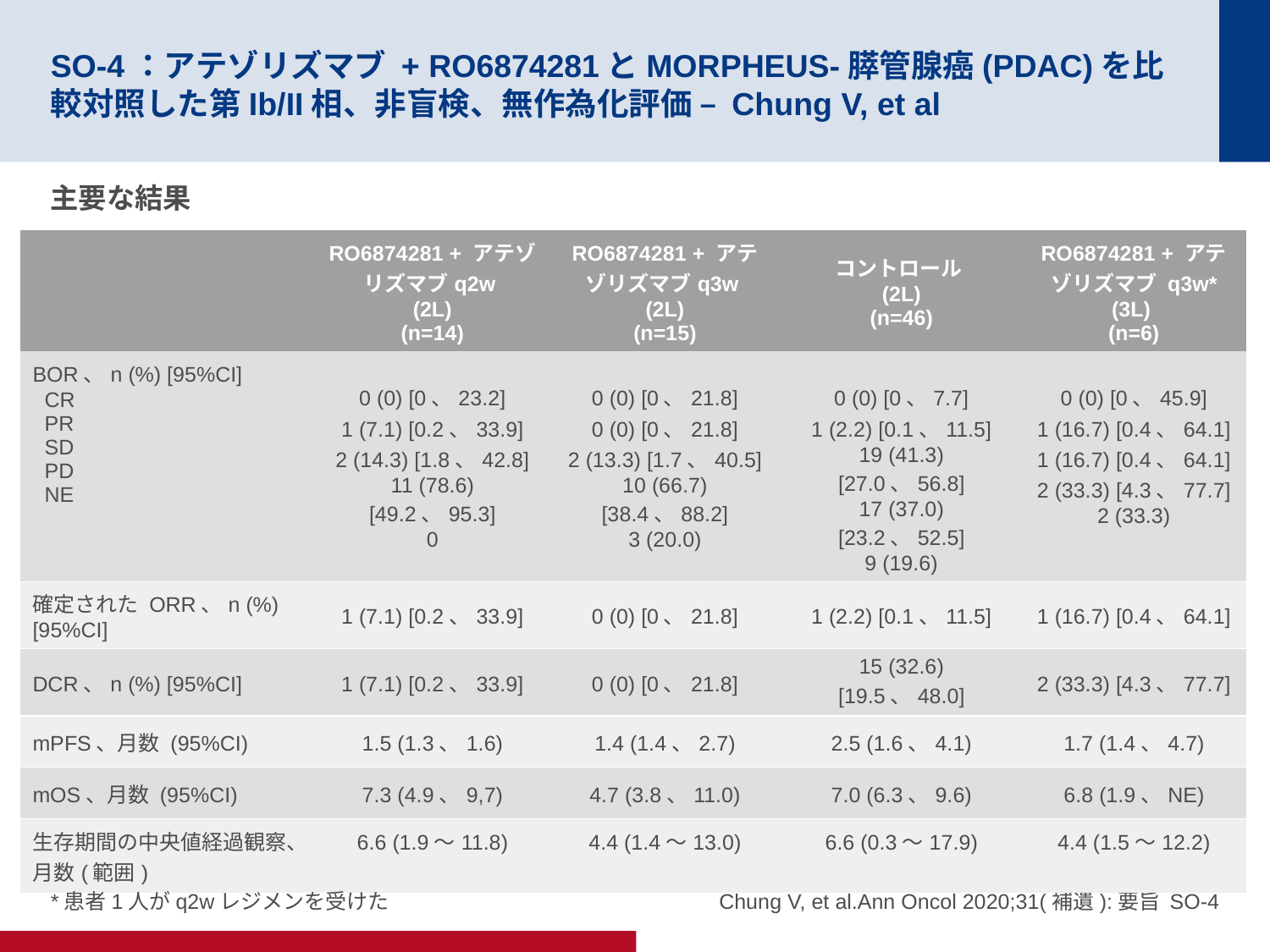

# SO-4：アテゾリズマブ + RO6874281とMORPHEUS-膵管腺癌(PDAC)を比較対照した第Ib/II相、非盲検、無作為化評価 – Chung V, et al
主要な結果
|  | RO6874281 + アテゾリズマブq2w (2L) (n=14) | RO6874281 + アテゾリズマブq3w (2L) (n=15) | コントロール (2L) (n=46) | RO6874281 + アテゾリズマブ q3w\* (3L) (n=6) |
| --- | --- | --- | --- | --- |
| BOR、n (%) [95%CI] CR PR SD PD NE | 0 (0) [0、23.2] 1 (7.1) [0.2、33.9] 2 (14.3) [1.8、42.8] 11 (78.6) [49.2、95.3] 0 | 0 (0) [0、21.8] 0 (0) [0、21.8] 2 (13.3) [1.7、40.5] 10 (66.7) [38.4、88.2] 3 (20.0) | 0 (0) [0、7.7] 1 (2.2) [0.1、11.5] 19 (41.3) [27.0、56.8] 17 (37.0) [23.2、52.5] 9 (19.6) | 0 (0) [0、45.9] 1 (16.7) [0.4、64.1] 1 (16.7) [0.4、64.1] 2 (33.3) [4.3、77.7] 2 (33.3) |
| 確定された ORR、n (%) [95%CI] | 1 (7.1) [0.2、33.9] | 0 (0) [0、21.8] | 1 (2.2) [0.1、11.5] | 1 (16.7) [0.4、64.1] |
| DCR、n (%) [95%CI] | 1 (7.1) [0.2、33.9] | 0 (0) [0、21.8] | 15 (32.6) [19.5、48.0] | 2 (33.3) [4.3、77.7] |
| mPFS、月数 (95%CI) | 1.5 (1.3、1.6) | 1.4 (1.4、2.7) | 2.5 (1.6、4.1) | 1.7 (1.4、4.7) |
| mOS、月数 (95%CI) | 7.3 (4.9、9,7) | 4.7 (3.8、11.0) | 7.0 (6.3、9.6) | 6.8 (1.9、NE) |
| 生存期間の中央値経過観察、月数(範囲) | 6.6 (1.9～11.8) | 4.4 (1.4～13.0) | 6.6 (0.3～17.9) | 4.4 (1.5～12.2) |
*患者1人がq2wレジメンを受けた
Chung V, et al.Ann Oncol 2020;31(補遺):要旨 SO-4